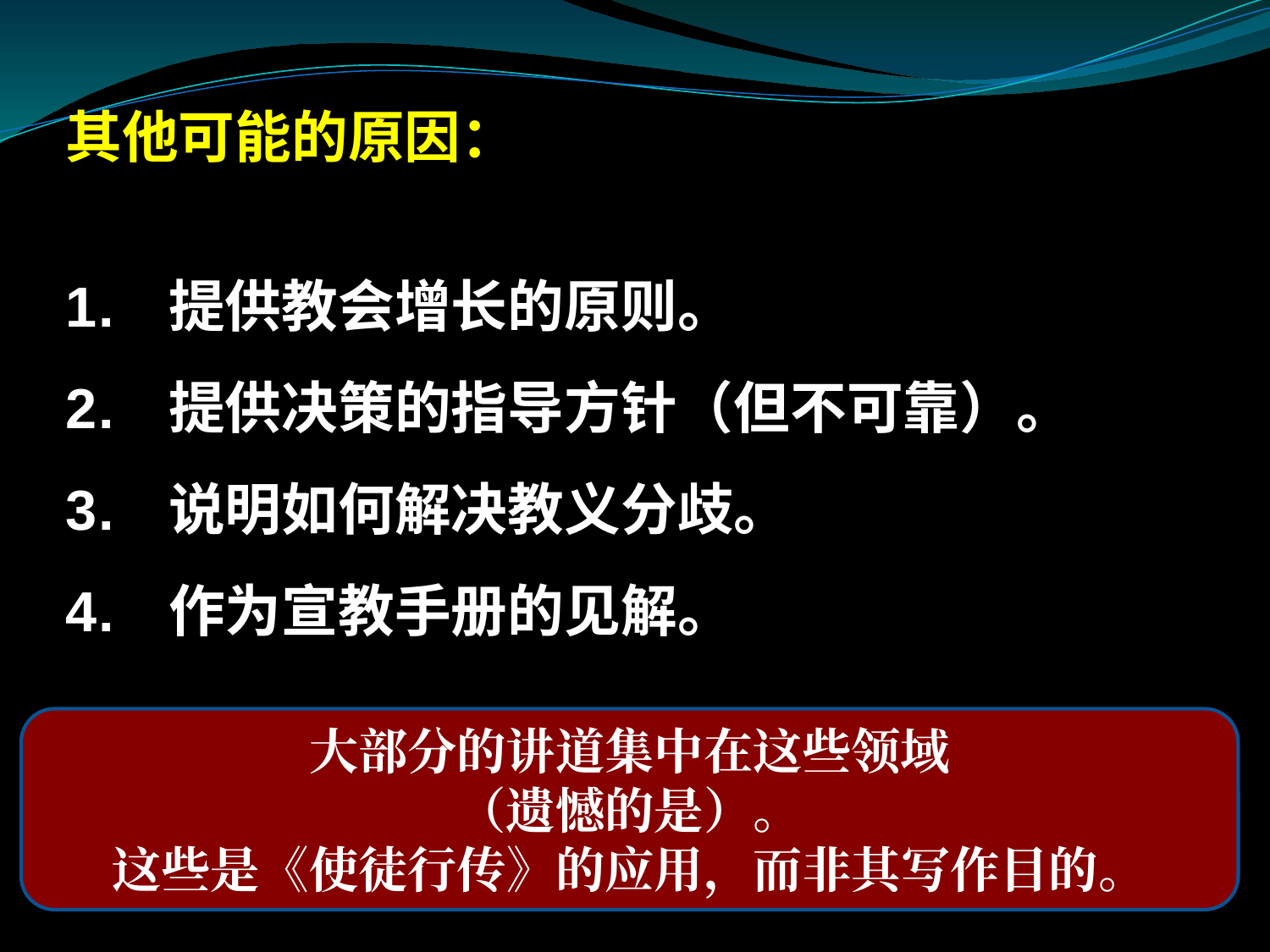

其他可能的原因：

提供教会增长的原则。
提供决策的指导方针（但不可靠）。
说明如何解决教义分歧。
作为宣教手册的见解。
大部分的讲道集中在这些领域
（遗憾的是）。
这些是《使徒行传》的应用，而非其写作目的。